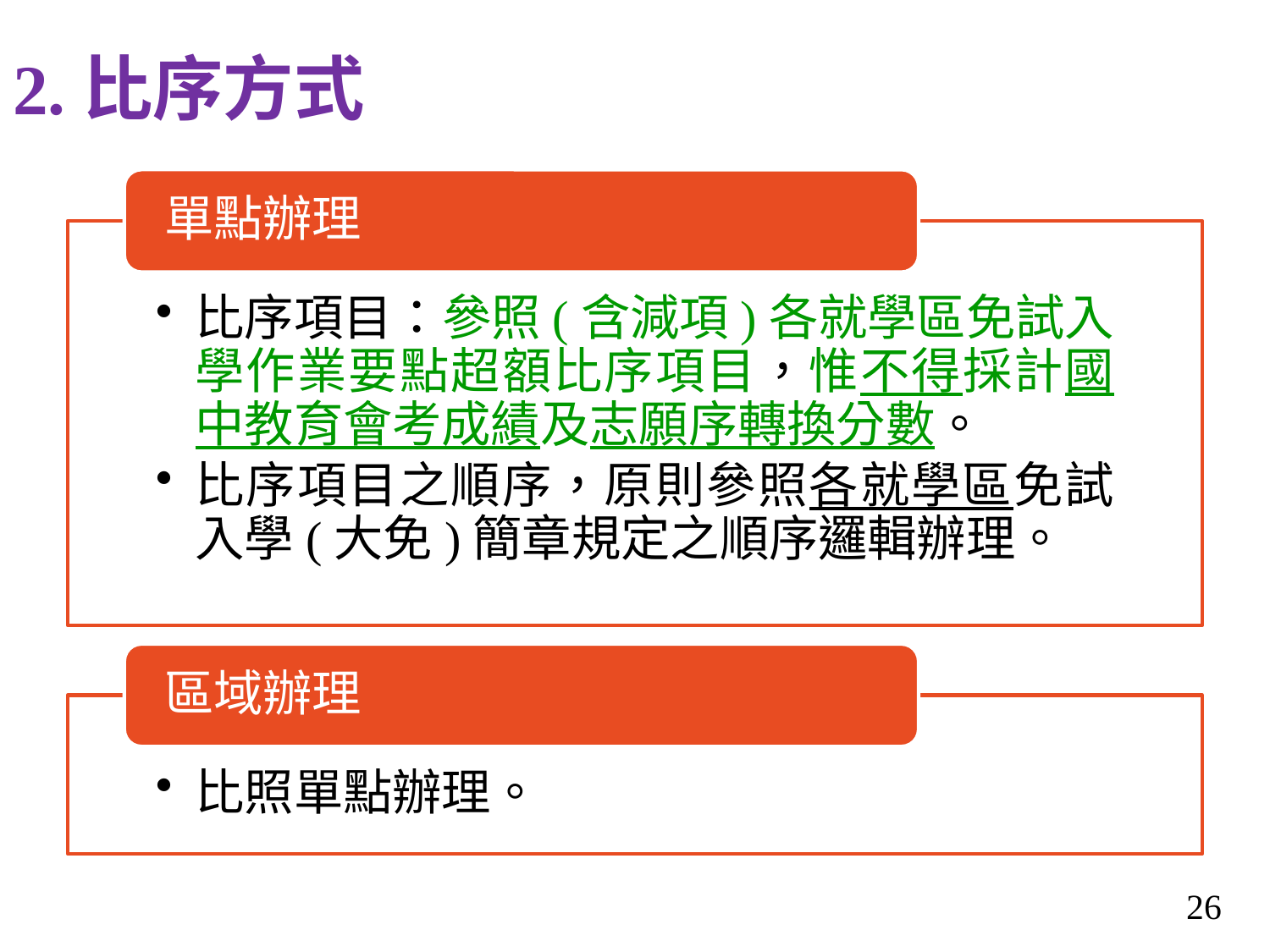

# 2.比序方式
比序項目：參照(含減項)各就學區免試入學作業要點超額比序項目，惟不得採計國中教育會考成績及志願序轉換分數。
比序項目之順序，原則參照各就學區免試入學(大免)簡章規定之順序邏輯辦理。
單點辦理
比照單點辦理。
區域辦理
26